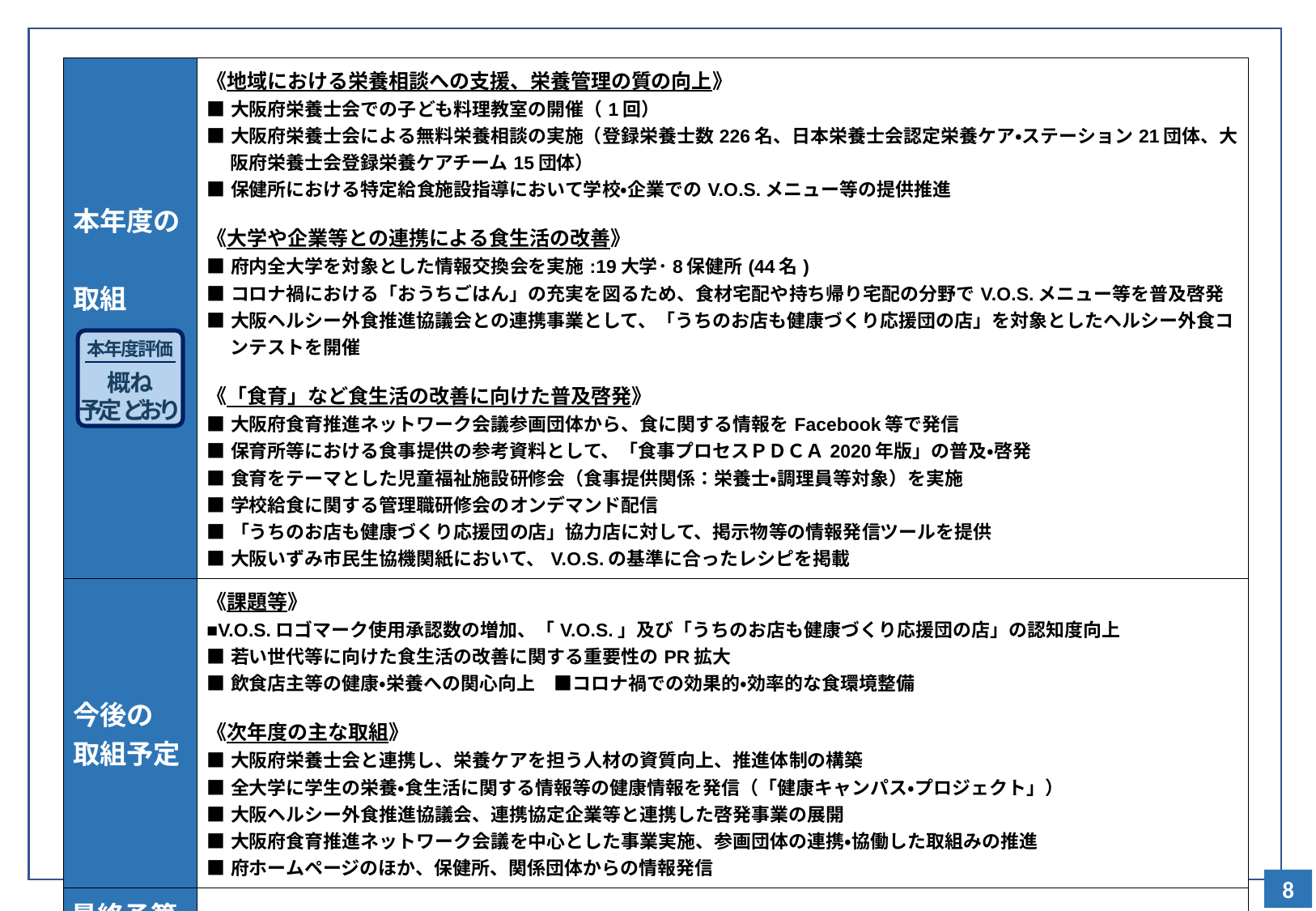

| 本年度の 取組 | 《地域における栄養相談への支援、栄養管理の質の向上》 ■大阪府栄養士会での子ども料理教室の開催（1回） ■大阪府栄養士会による無料栄養相談の実施（登録栄養士数226名、日本栄養士会認定栄養ケア・ステーション21団体、大阪府栄養士会登録栄養ケアチーム15団体） ■保健所における特定給食施設指導において学校・企業でのV.O.S.メニュー等の提供推進 《大学や企業等との連携による食生活の改善》 ■府内全大学を対象とした情報交換会を実施:19大学･8保健所(44名) ■コロナ禍における「おうちごはん」の充実を図るため、食材宅配や持ち帰り宅配の分野でV.O.S.メニュー等を普及啓発 ■大阪ヘルシー外食推進協議会との連携事業として、「うちのお店も健康づくり応援団の店」を対象としたヘルシー外食コンテストを開催 《「食育」など食生活の改善に向けた普及啓発》 ■大阪府食育推進ネットワーク会議参画団体から、食に関する情報をFacebook等で発信 ■保育所等における食事提供の参考資料として、「食事プロセスＰＤＣＡ2020年版」の普及・啓発 ■食育をテーマとした児童福祉施設研修会（食事提供関係：栄養士・調理員等対象）を実施 ■学校給食に関する管理職研修会のオンデマンド配信 ■「うちのお店も健康づくり応援団の店」協力店に対して、掲示物等の情報発信ツールを提供 ■大阪いずみ市民生協機関紙において、V.O.S.の基準に合ったレシピを掲載 |
| --- | --- |
| 今後の 取組予定 | 《課題等》 ■V.O.S.ロゴマーク使用承認数の増加、「V.O.S.」及び「うちのお店も健康づくり応援団の店」の認知度向上 ■若い世代等に向けた食生活の改善に関する重要性のPR拡大 ■飲食店主等の健康・栄養への関心向上　■コロナ禍での効果的・効率的な食環境整備 《次年度の主な取組》 ■大阪府栄養士会と連携し、栄養ケアを担う人材の資質向上、推進体制の構築 ■全大学に学生の栄養・食生活に関する情報等の健康情報を発信（「健康キャンパス・プロジェクト」） ■大阪ヘルシー外食推進協議会、連携協定企業等と連携した啓発事業の展開 ■大阪府食育推進ネットワーク会議を中心とした事業実施、参画団体の連携・協働した取組みの推進 ■府ホームページのほか、保健所、関係団体からの情報発信 |
| 最終予算 （主要事業） | 健康・栄養対策費（12,498千円）、健康キャンパス・プロジェクト事業（2,463千円） |
本年度評価

概ね
予定どおり
8